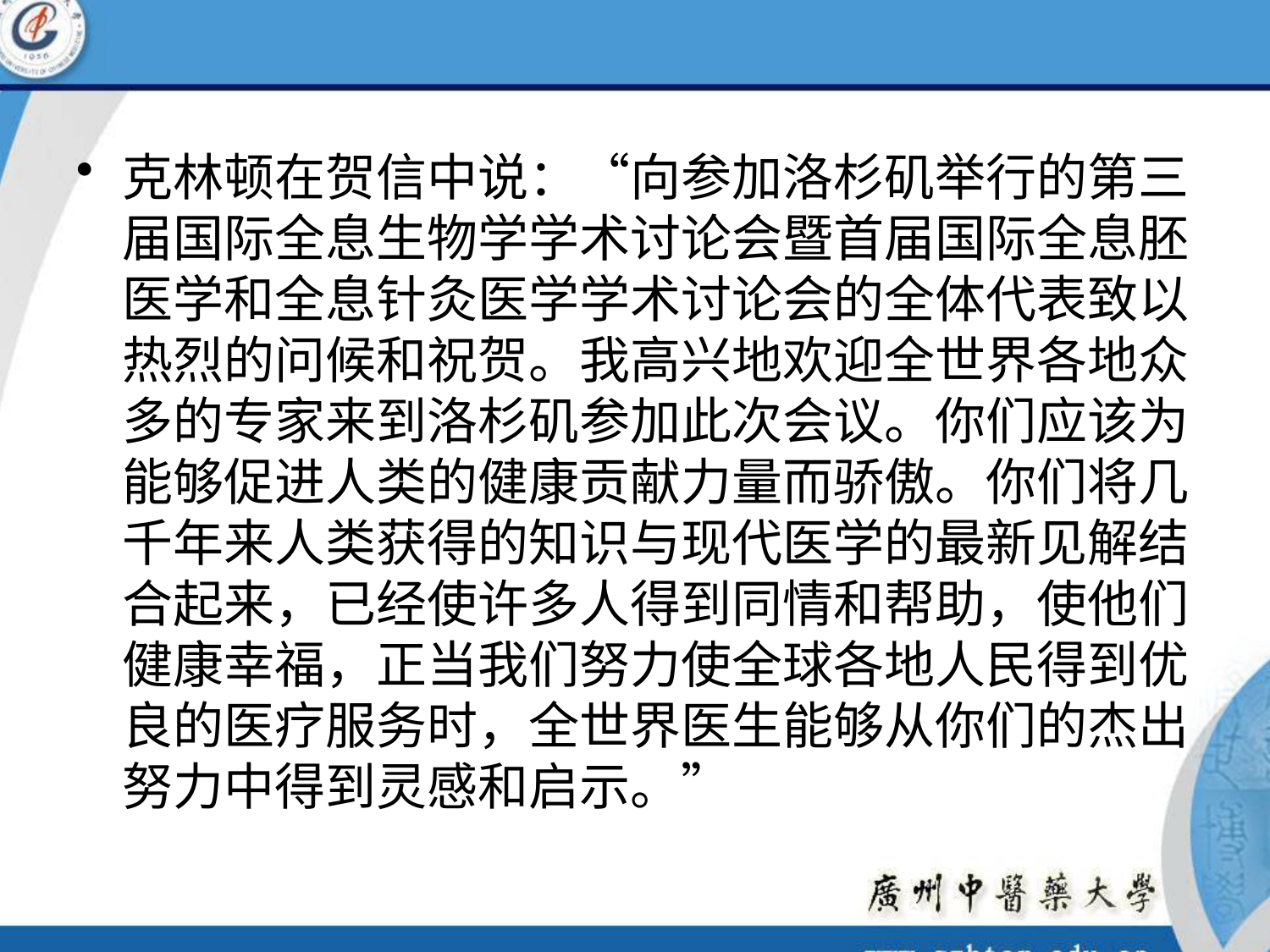

克林顿在贺信中说：“向参加洛杉矶举行的第三届国际全息生物学学术讨论会暨首届国际全息胚医学和全息针灸医学学术讨论会的全体代表致以热烈的问候和祝贺。我高兴地欢迎全世界各地众多的专家来到洛杉矶参加此次会议。你们应该为能够促进人类的健康贡献力量而骄傲。你们将几千年来人类获得的知识与现代医学的最新见解结合起来，已经使许多人得到同情和帮助，使他们健康幸福，正当我们努力使全球各地人民得到优良的医疗服务时，全世界医生能够从你们的杰出努力中得到灵感和启示。”